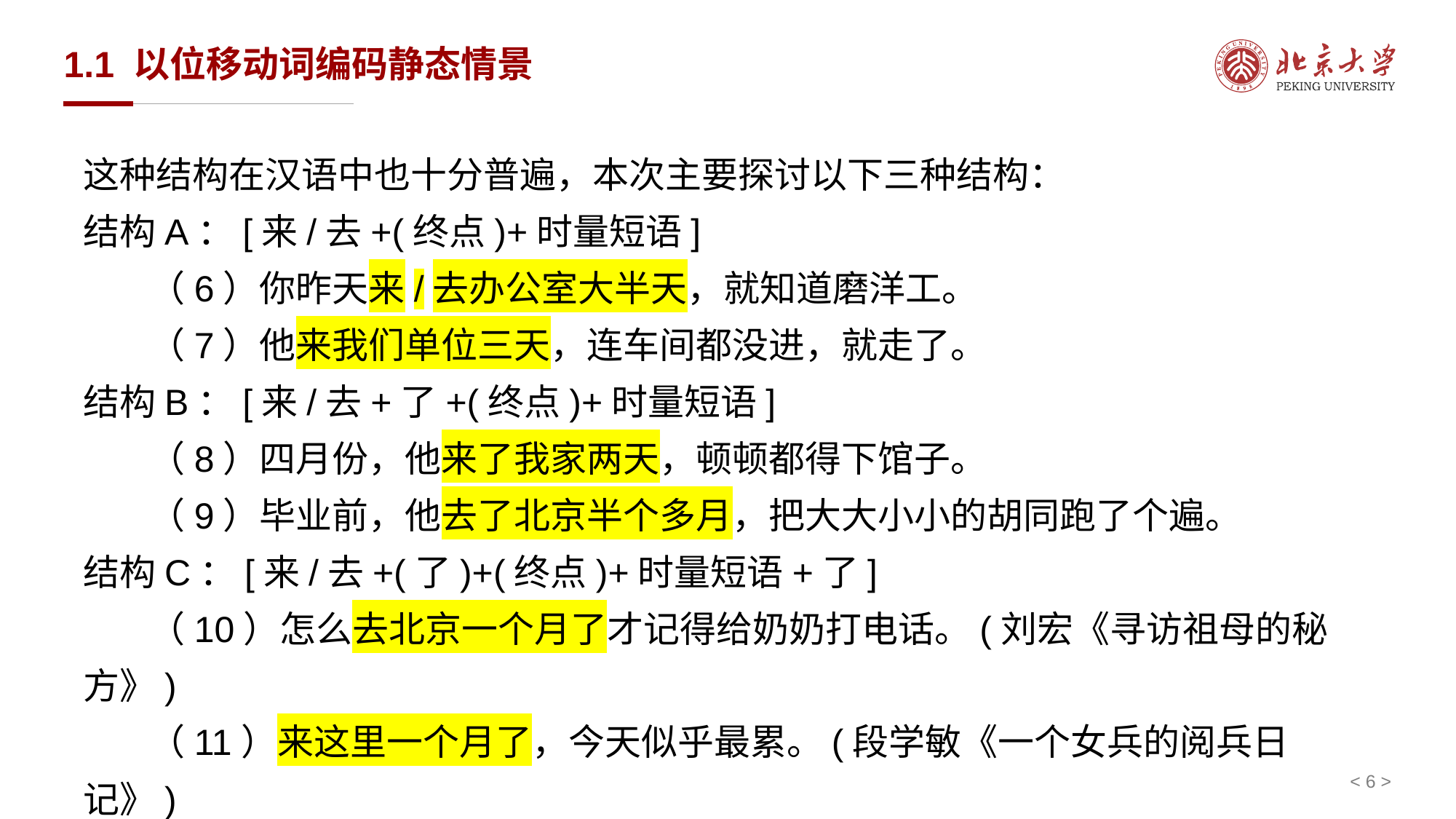

# 1.1 以位移动词编码静态情景
这种结构在汉语中也十分普遍，本次主要探讨以下三种结构：
结构A：[来/去+(终点)+时量短语]
       （6）你昨天来/去办公室大半天，就知道磨洋工。
       （7）他来我们单位三天，连车间都没进，就走了。
结构B：[来/去+了+(终点)+时量短语]
       （8）四月份，他来了我家两天，顿顿都得下馆子。
       （9）毕业前，他去了北京半个多月，把大大小小的胡同跑了个遍。
结构C：[来/去+(了)+(终点)+时量短语+了]
       （10）怎么去北京一个月了才记得给奶奶打电话。(刘宏《寻访祖母的秘方》)
       （11）来这里一个月了，今天似乎最累。(段学敏《一个女兵的阅兵日记》)
< 6 >